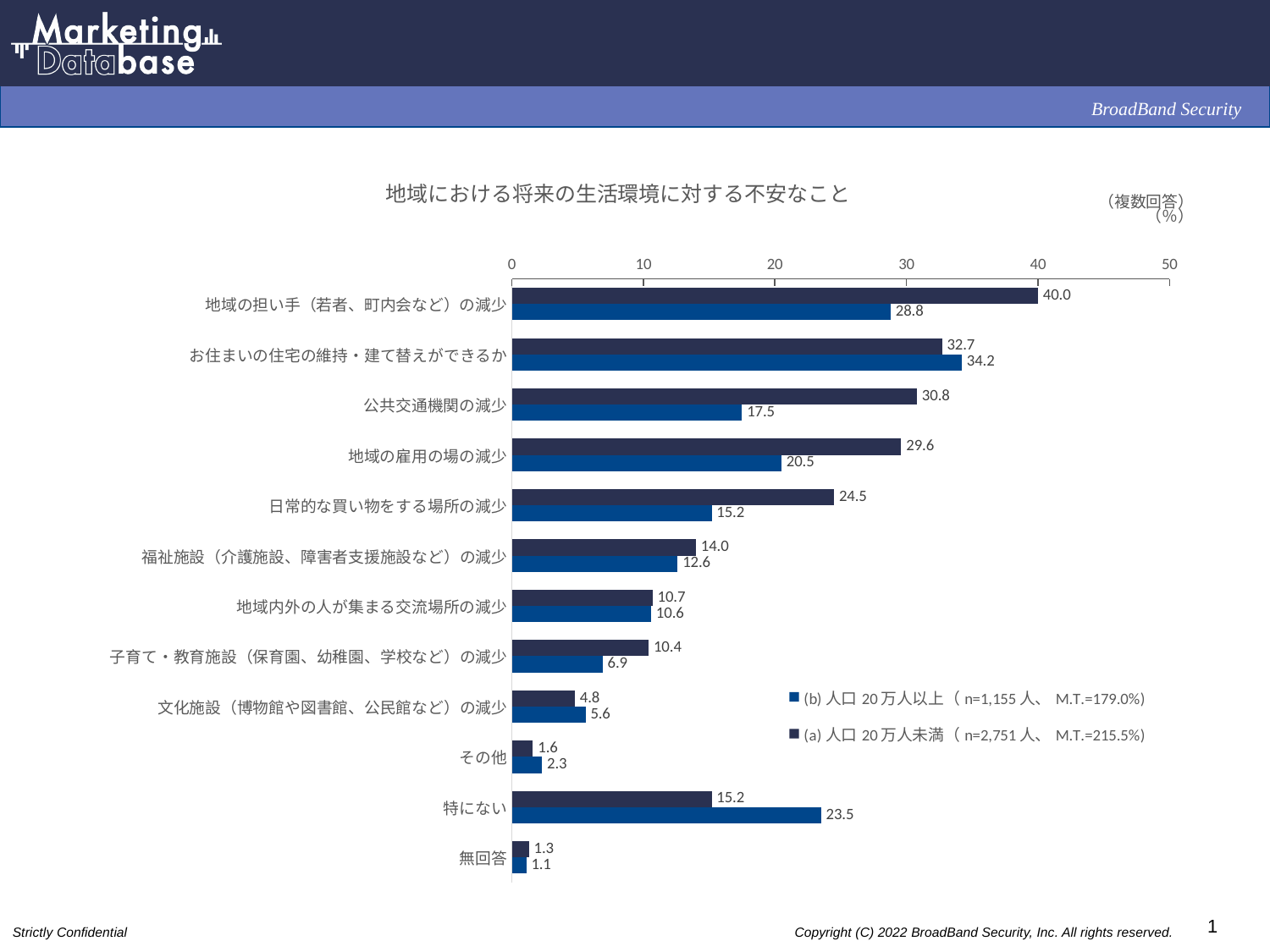

### Chart: 地域における将来の生活環境に対する不安なこと

| Category | (a)人口20万人未満（n=2,751人、M.T.=215.5%) | (b)人口20万人以上（n=1,155人、M.T.=179.0%) |
|---|---|---|
| 地域の担い手（若者、町内会など）の減少 | 40.0 | 28.8 |
| お住まいの住宅の維持・建て替えができるか | 32.7 | 34.2 |
| 公共交通機関の減少 | 30.8 | 17.5 |
| 地域の雇用の場の減少 | 29.6 | 20.5 |
| 日常的な買い物をする場所の減少 | 24.5 | 15.2 |
| 福祉施設（介護施設、障害者支援施設など）の減少 | 14.0 | 12.6 |
| 地域内外の人が集まる交流場所の減少 | 10.7 | 10.6 |
| 子育て・教育施設（保育園、幼稚園、学校など）の減少 | 10.4 | 6.9 |
| 文化施設（博物館や図書館、公民館など）の減少 | 4.8 | 5.6 |
| その他 | 1.6 | 2.3 |
| 特にない | 15.2 | 23.5 |
| 無回答 | 1.3 | 1.1 |